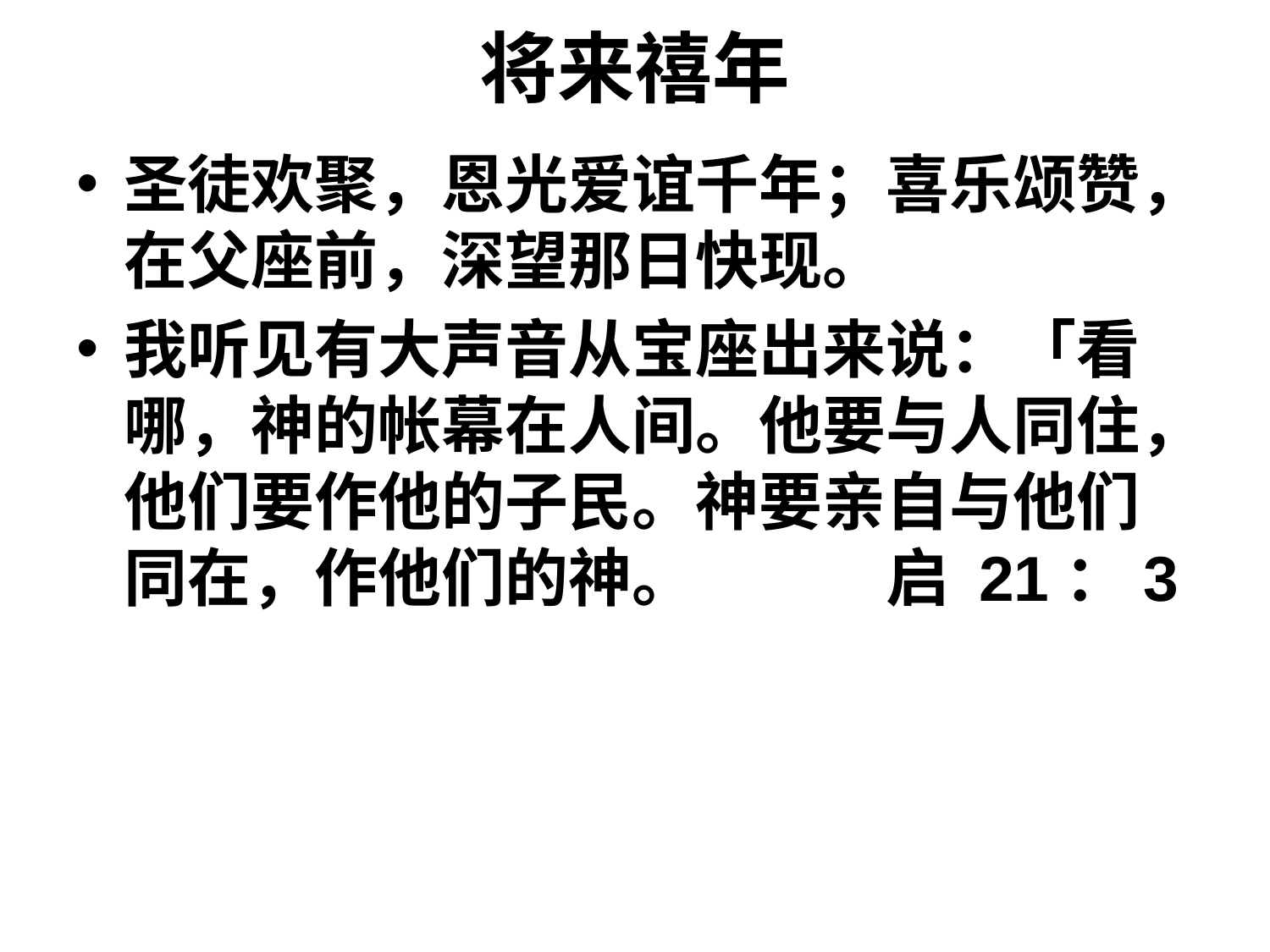

# 将来禧年
圣徒欢聚，恩光爱谊千年；喜乐颂赞，在父座前，深望那日快现。
我听见有大声音从宝座出来说：「看哪，神的帐幕在人间。他要与人同住，他们要作他的子民。神要亲自与他们同在，作他们的神。		启 21：3